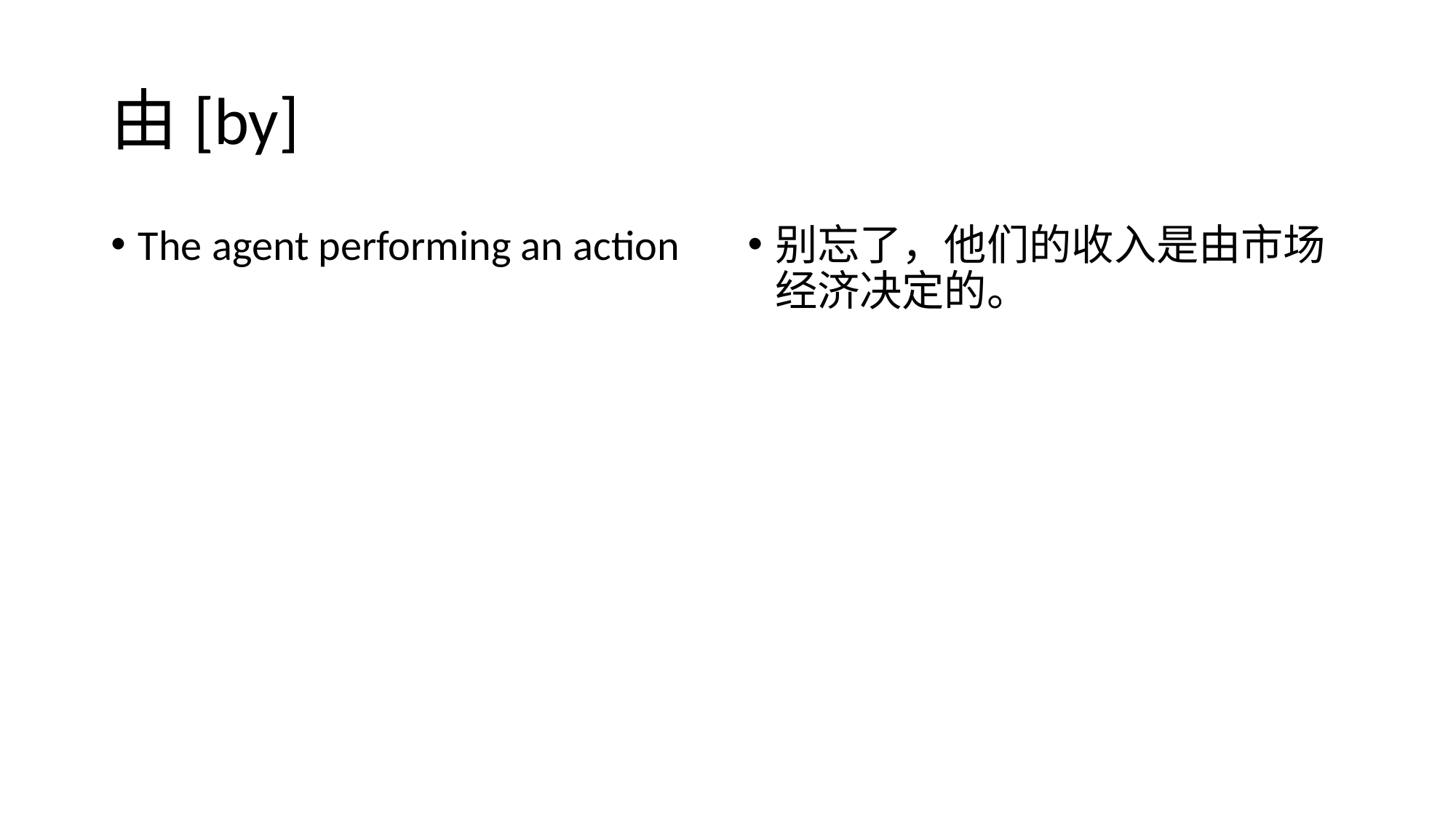

# 由[by]
The agent performing an action
别忘了，他们的收入是由市场经济决定的。